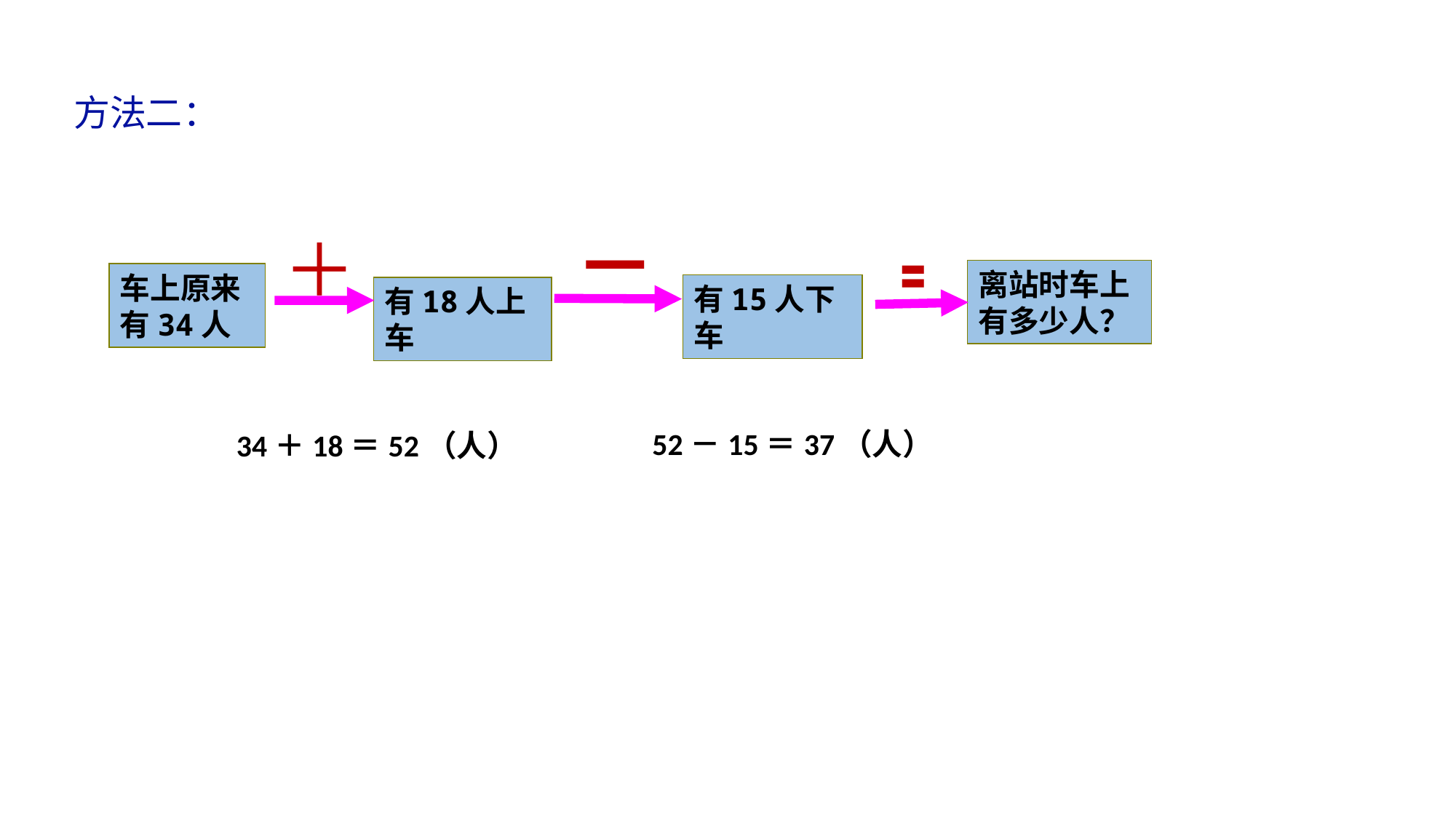

方法二：
－

＋

〓

离站时车上
有多少人？
车上原来
有34人
有15人下车
有18人上车
52－15＝37（人）
34＋18＝52（人）